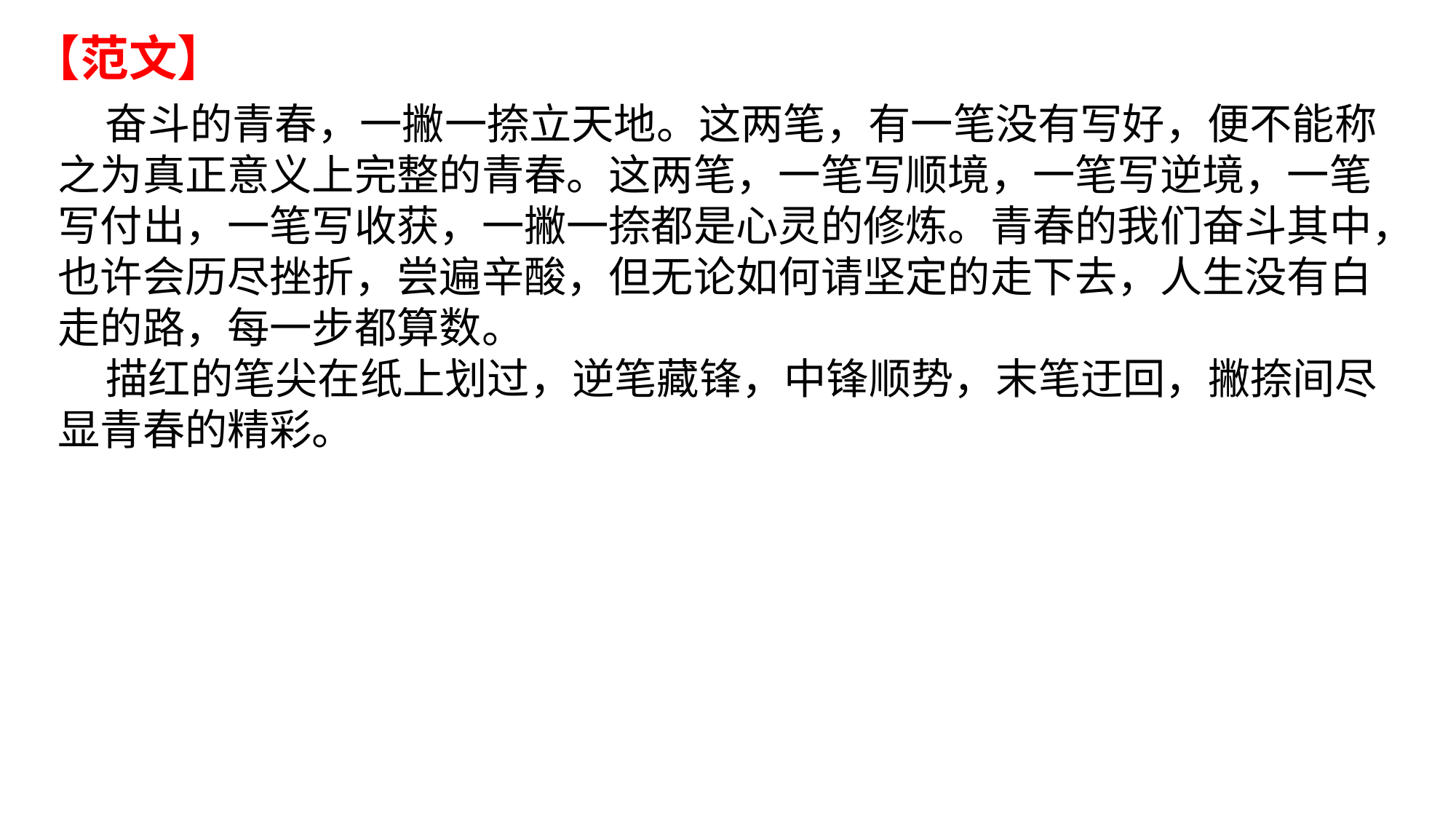

【范文】
     奋斗的青春，一撇一捺立天地。这两笔，有一笔没有写好，便不能称之为真正意义上完整的青春。这两笔，一笔写顺境，一笔写逆境，一笔写付出，一笔写收获，一撇一捺都是心灵的修炼。青春的我们奋斗其中，也许会历尽挫折，尝遍辛酸，但无论如何请坚定的走下去，人生没有白走的路，每一步都算数。
    描红的笔尖在纸上划过，逆笔藏锋，中锋顺势，末笔迂回，撇捺间尽显青春的精彩。